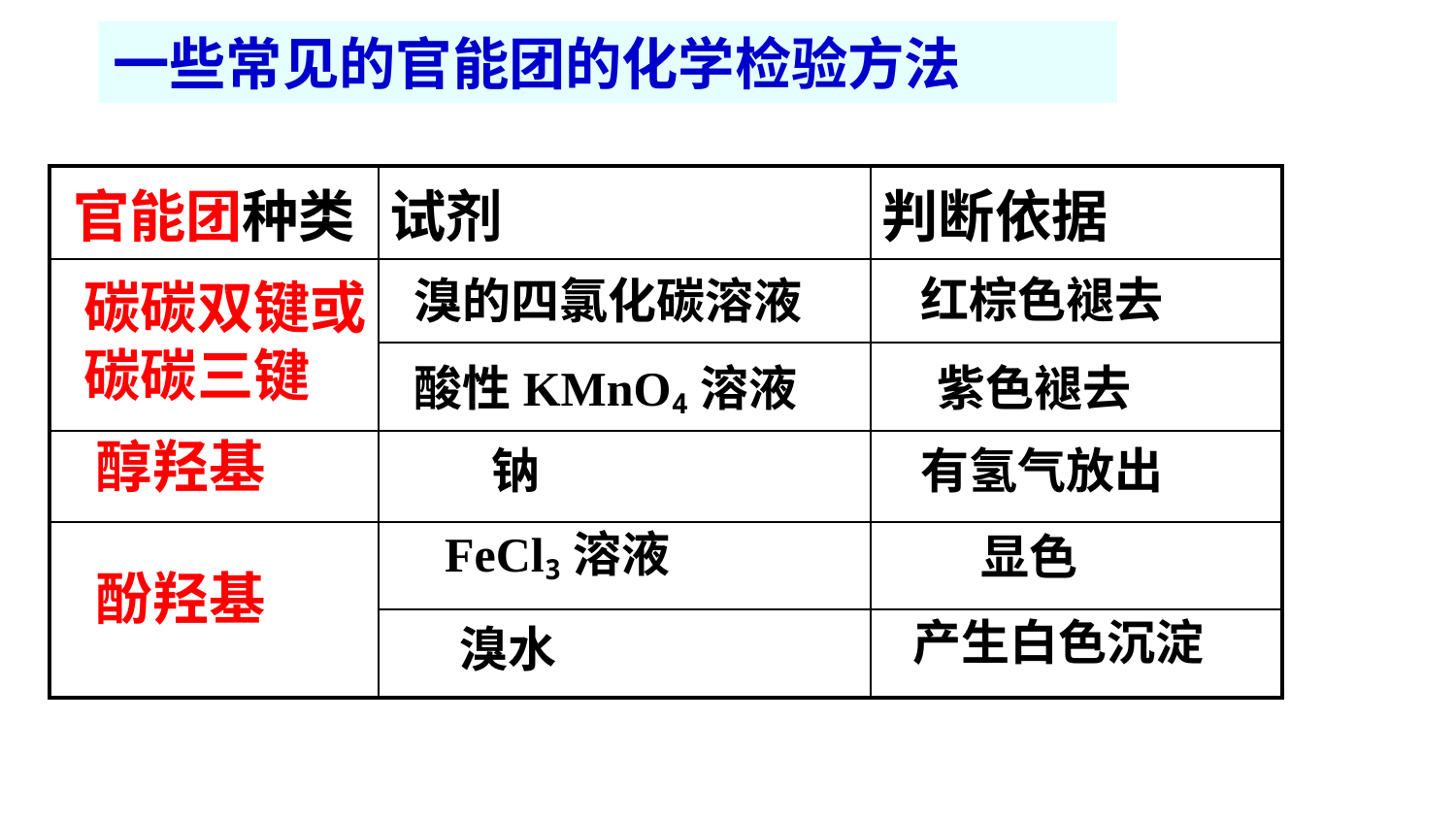

一些常见的官能团的化学检验方法
| 官能团种类 | 试剂 | 判断依据 |
| --- | --- | --- |
|  |  |  |
|  |  |  |
|  |  |  |
|  |  |  |
|  |  |  |
红棕色褪去
溴的四氯化碳溶液
碳碳双键或
碳碳三键
紫色褪去
酸性KMnO4溶液
醇羟基
钠
有氢气放出
FeCl3溶液
显色
酚羟基
产生白色沉淀
溴水